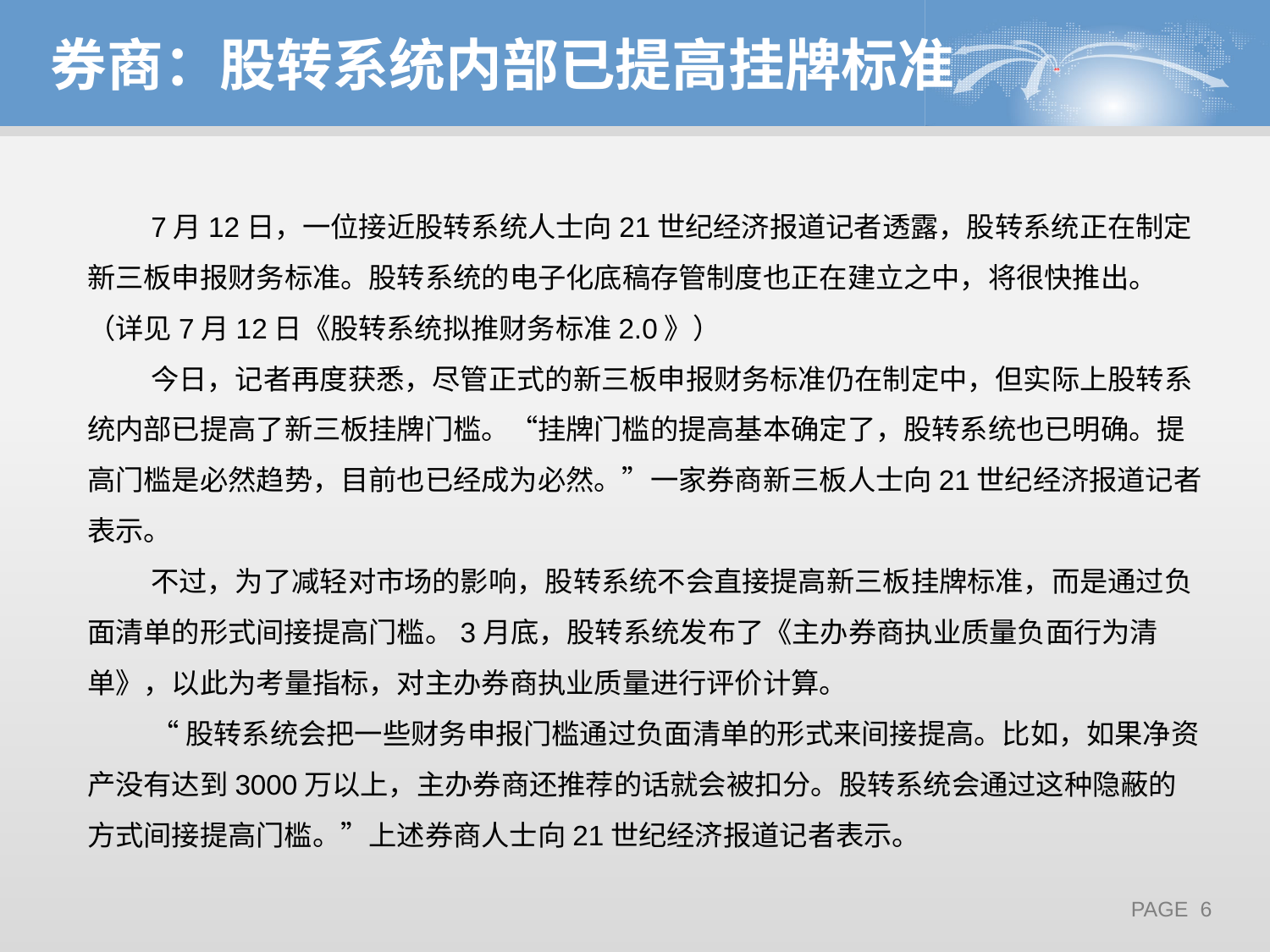

券商：股转系统内部已提高挂牌标准
7月12日，一位接近股转系统人士向21世纪经济报道记者透露，股转系统正在制定新三板申报财务标准。股转系统的电子化底稿存管制度也正在建立之中，将很快推出。（详见7月12日《股转系统拟推财务标准2.0》）
今日，记者再度获悉，尽管正式的新三板申报财务标准仍在制定中，但实际上股转系统内部已提高了新三板挂牌门槛。“挂牌门槛的提高基本确定了，股转系统也已明确。提高门槛是必然趋势，目前也已经成为必然。”一家券商新三板人士向21世纪经济报道记者表示。
不过，为了减轻对市场的影响，股转系统不会直接提高新三板挂牌标准，而是通过负面清单的形式间接提高门槛。3月底，股转系统发布了《主办券商执业质量负面行为清单》，以此为考量指标，对主办券商执业质量进行评价计算。
“股转系统会把一些财务申报门槛通过负面清单的形式来间接提高。比如，如果净资产没有达到3000万以上，主办券商还推荐的话就会被扣分。股转系统会通过这种隐蔽的方式间接提高门槛。”上述券商人士向21世纪经济报道记者表示。